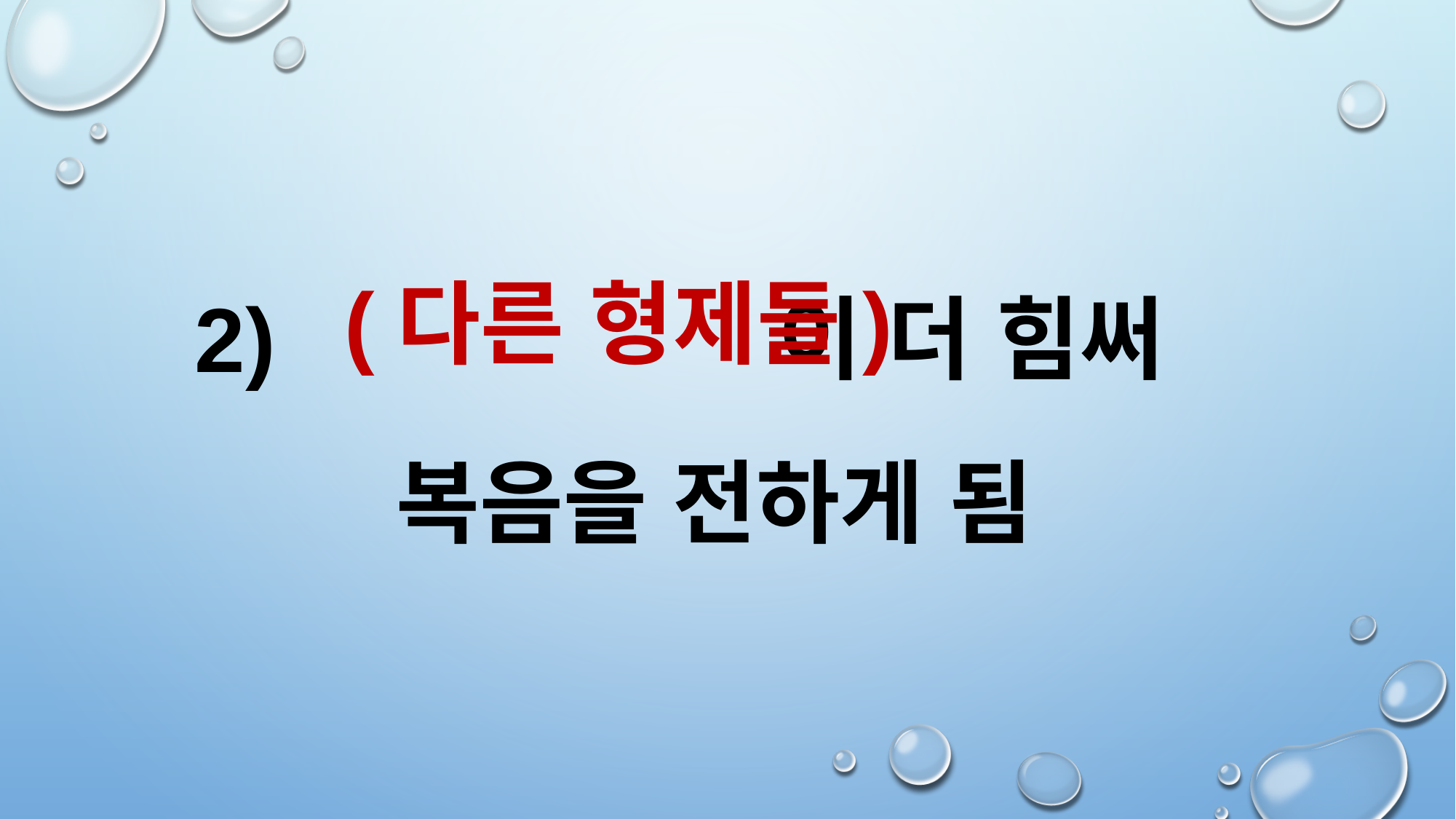

2)                   이 더 힘써
            복음을 전하게 됨
(다른 형제들)